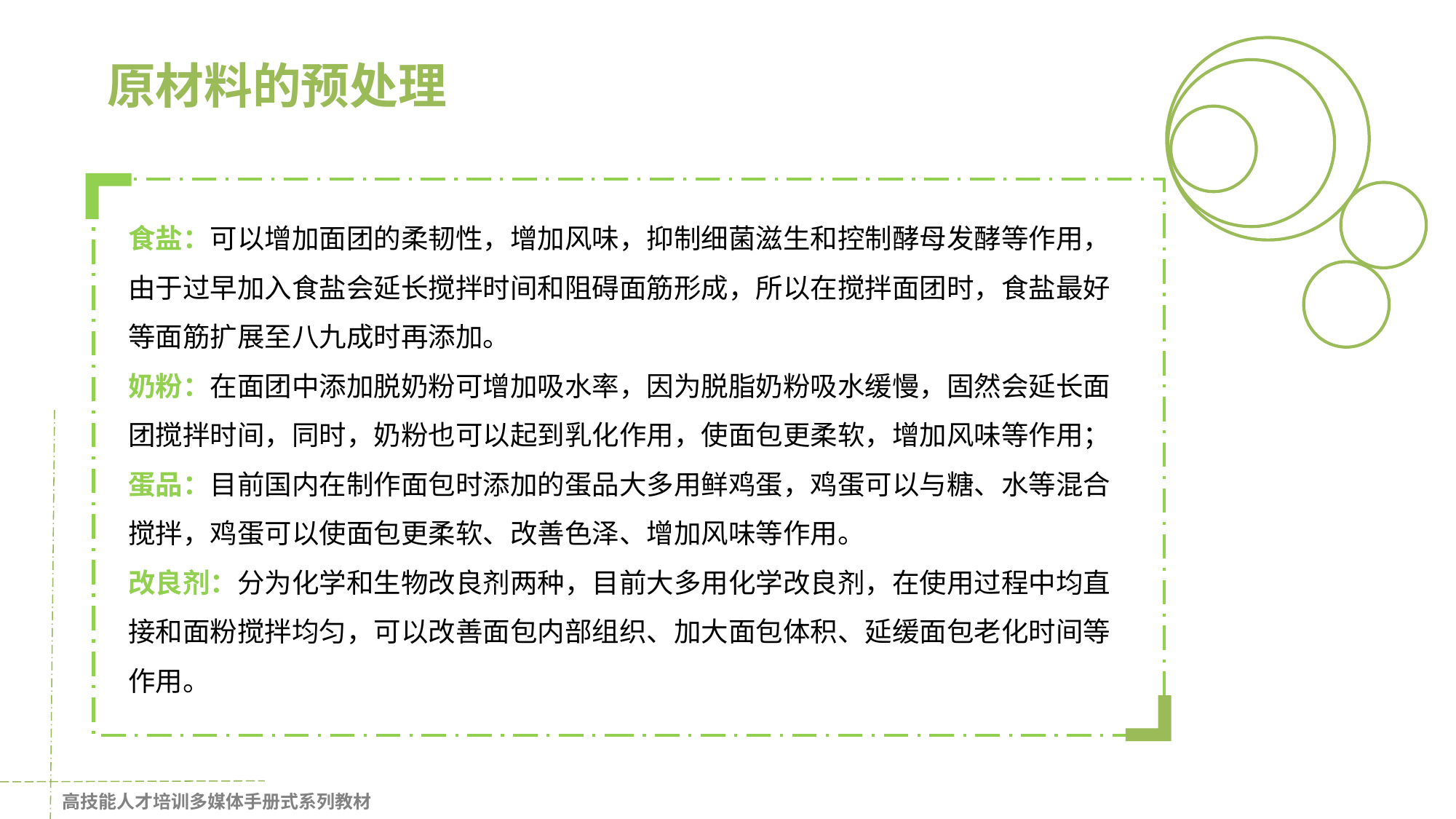

原材料的预处理

食盐：可以增加面团的柔韧性，增加风味，抑制细菌滋生和控制酵母发酵等作用，由于过早加入食盐会延长搅拌时间和阻碍面筋形成，所以在搅拌面团时，食盐最好等面筋扩展至八九成时再添加。
奶粉：在面团中添加脱奶粉可增加吸水率，因为脱脂奶粉吸水缓慢，固然会延长面团搅拌时间，同时，奶粉也可以起到乳化作用，使面包更柔软，增加风味等作用；
蛋品：目前国内在制作面包时添加的蛋品大多用鲜鸡蛋，鸡蛋可以与糖、水等混合搅拌，鸡蛋可以使面包更柔软、改善色泽、增加风味等作用。
改良剂：分为化学和生物改良剂两种，目前大多用化学改良剂，在使用过程中均直接和面粉搅拌均匀，可以改善面包内部组织、加大面包体积、延缓面包老化时间等作用。